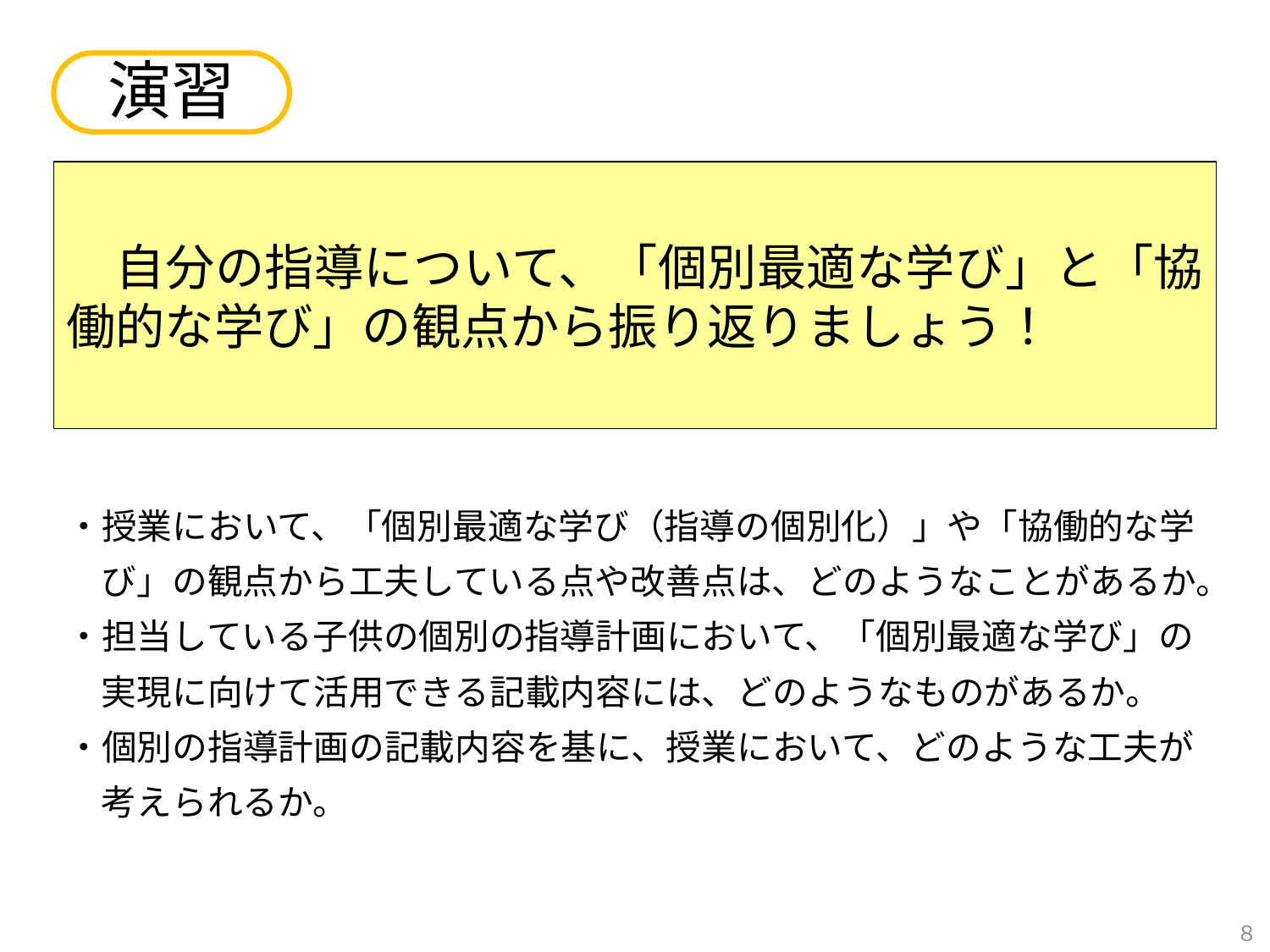

演習

　自分の指導について、「個別最適な学び」と「協働的な学び」の観点から振り返りましょう！
・授業において、「個別最適な学び（指導の個別化）」や「協働的な学び」の観点から工夫している点や改善点は、どのようなことがあるか。
・担当している子供の個別の指導計画において、「個別最適な学び」の実現に向けて活用できる記載内容には、どのようなものがあるか。
・個別の指導計画の記載内容を基に、授業において、どのような工夫が考えられるか。
８